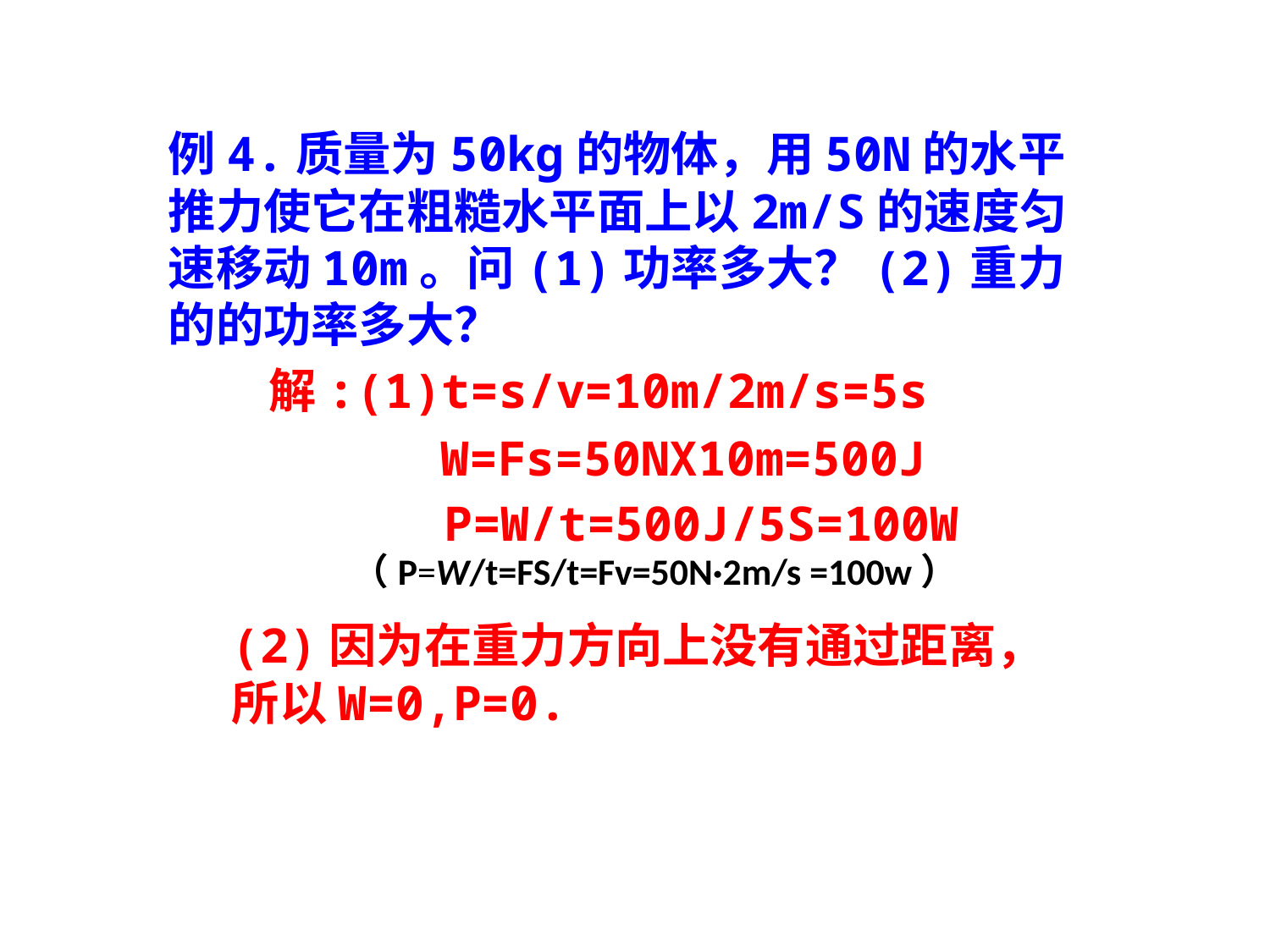

例4.质量为50kg的物体，用50N的水平推力使它在粗糙水平面上以2m/S的速度匀速移动10m。问(1)功率多大？(2)重力的的功率多大？
解:(1)t=s/v=10m/2m/s=5s
      W=Fs=50NX10m=500J
      P=W/t=500J/5S=100W
（P=W/t=FS/t=Fv=50N·2m/s =100w）
(2)因为在重力方向上没有通过距离，所以W=0,P=0.